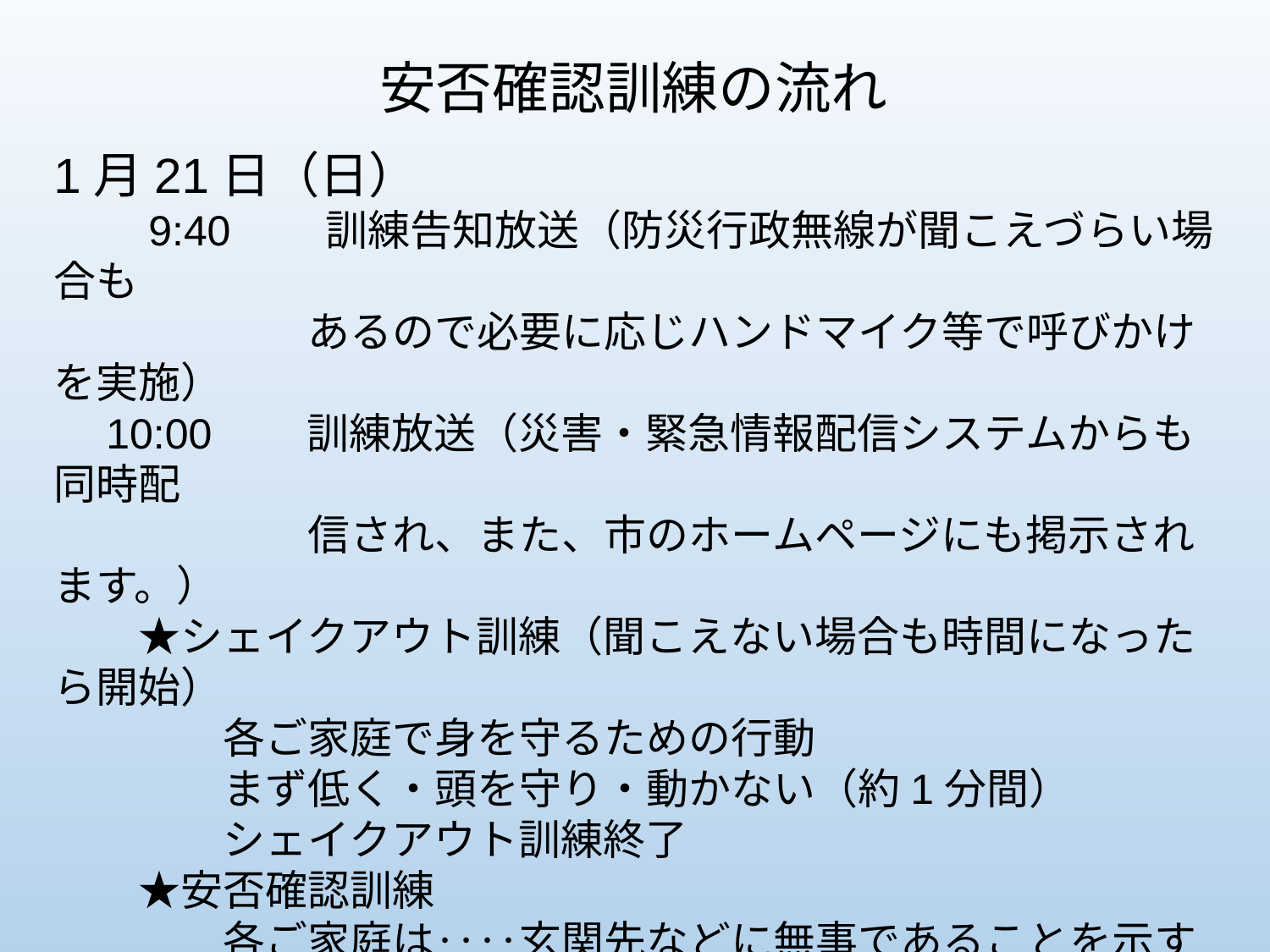

安否確認訓練の流れ
1月21日（日）
　　9:40　　訓練告知放送（防災行政無線が聞こえづらい場合も
　　　　　　あるので必要に応じハンドマイク等で呼びかけを実施）
　10:00　　訓練放送（災害・緊急情報配信システムからも同時配
　　　　　　信され、また、市のホームページにも掲示されます。）
　　★シェイクアウト訓練（聞こえない場合も時間になったら開始）
　　　　各ご家庭で身を守るための行動
　　　　まず低く・頭を守り・動かない（約1分間）
　　　　シェイクアウト訓練終了
　　★安否確認訓練
　　　　各ご家庭は‥‥玄関先などに無事であることを示す黄色
　　　　　　　　　　　　　のハンカチ等を掲示する。
　　　　自主防災組織役員等は‥‥掲示状況を確認
　12:00　　各ご家庭は黄色のハンカチ等を収納
　　　　安否確認訓練終了